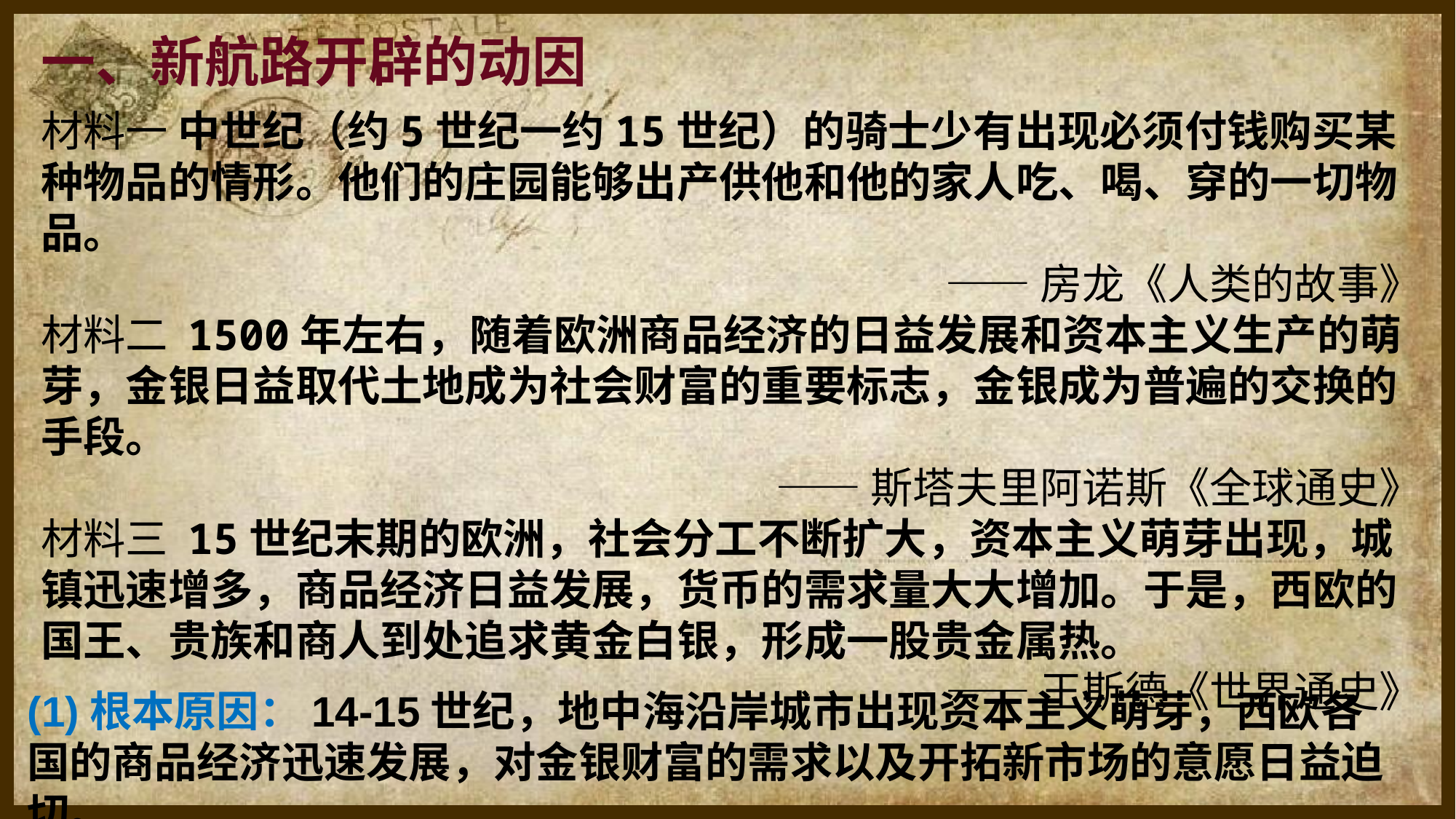

一、新航路开辟的动因
材料一 中世纪（约5世纪一约15世纪）的骑士少有出现必须付钱购买某种物品的情形。他们的庄园能够出产供他和他的家人吃、喝、穿的一切物品。
——房龙《人类的故事》
材料二 1500年左右，随着欧洲商品经济的日益发展和资本主义生产的萌芽，金银日益取代土地成为社会财富的重要标志，金银成为普遍的交换的手段。
——斯塔夫里阿诺斯《全球通史》
材料三 15世纪末期的欧洲，社会分工不断扩大，资本主义萌芽出现，城镇迅速增多，商品经济日益发展，货币的需求量大大增加。于是，西欧的国王、贵族和商人到处追求黄金白银，形成一股贵金属热。
——王斯德《世界通史》
(1)根本原因：14-15世纪，地中海沿岸城市出现资本主义萌芽，西欧各国的商品经济迅速发展，对金银财富的需求以及开拓新市场的意愿日益迫切。